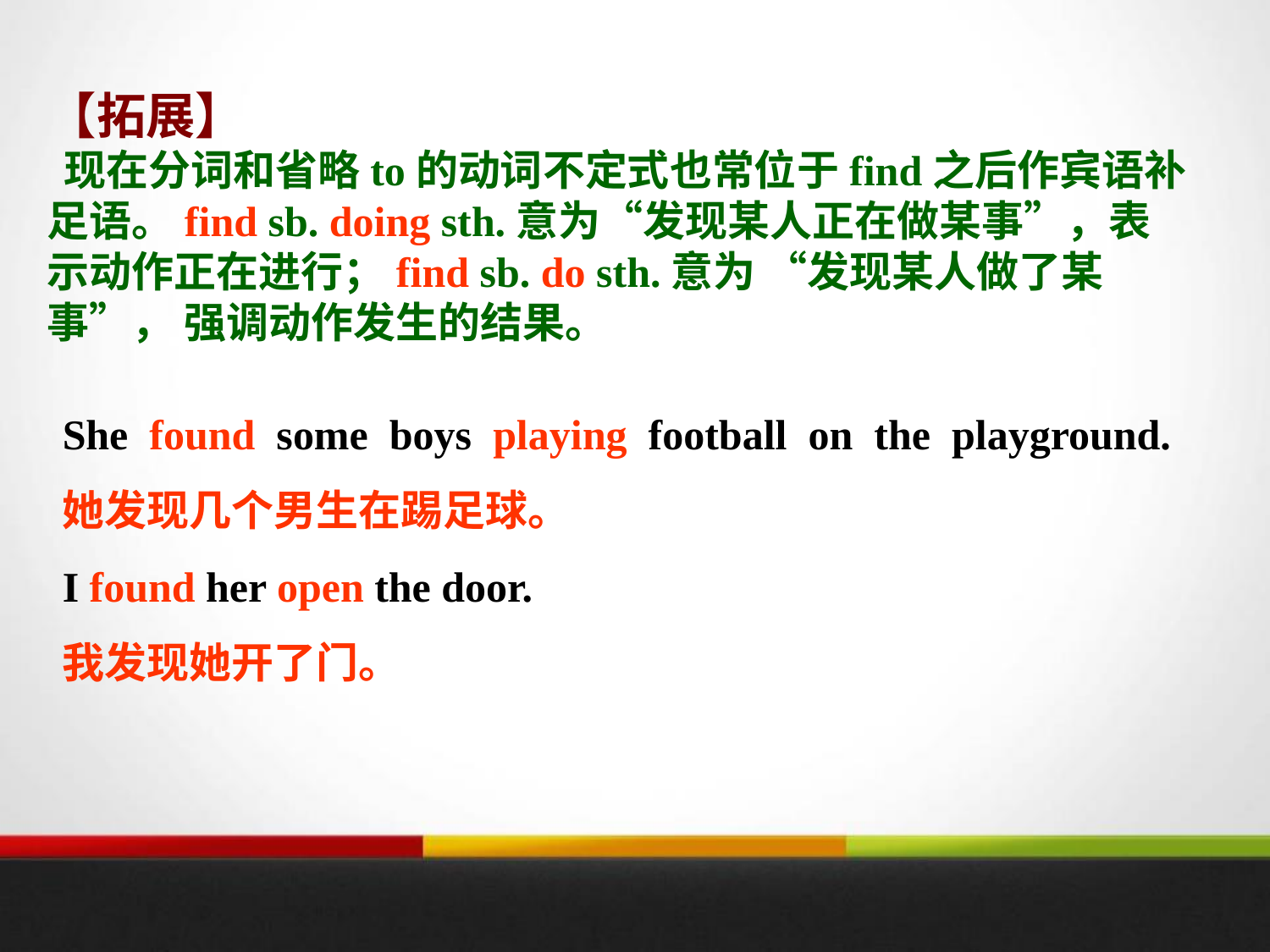

【拓展】
 现在分词和省略to的动词不定式也常位于find之后作宾语补足语。find sb. doing sth.意为“发现某人正在做某事”，表示动作正在进行；find sb. do sth.意为 “发现某人做了某事”， 强调动作发生的结果。
She  found  some  boys  playing  football  on  the  playground.
她发现几个男生在踢足球。
I found her open the door.
我发现她开了门。